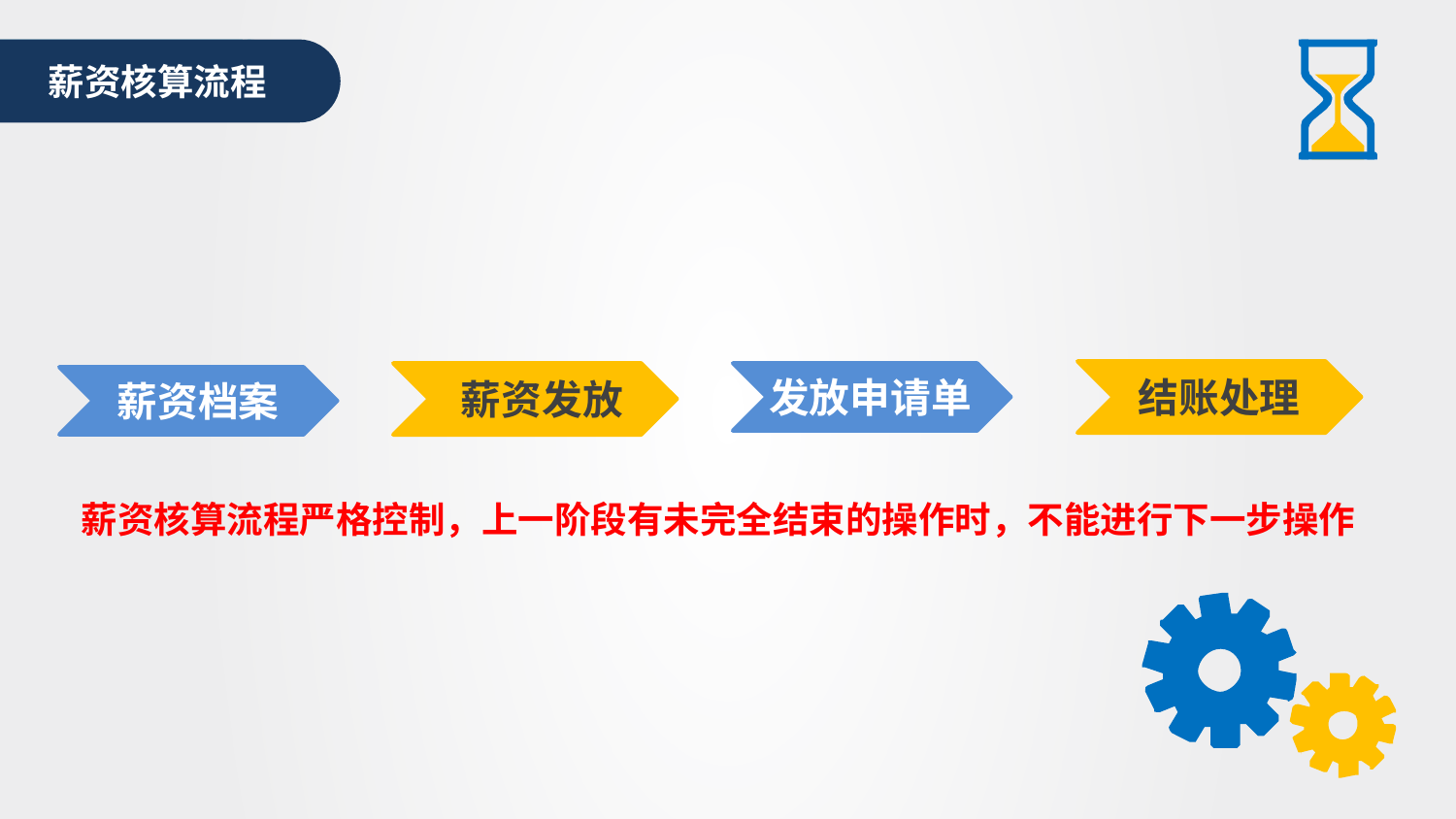

薪资核算流程

发放申请单

结账处理
薪资发放
薪资档案
薪资核算流程严格控制，上一阶段有未完全结束的操作时，不能进行下一步操作